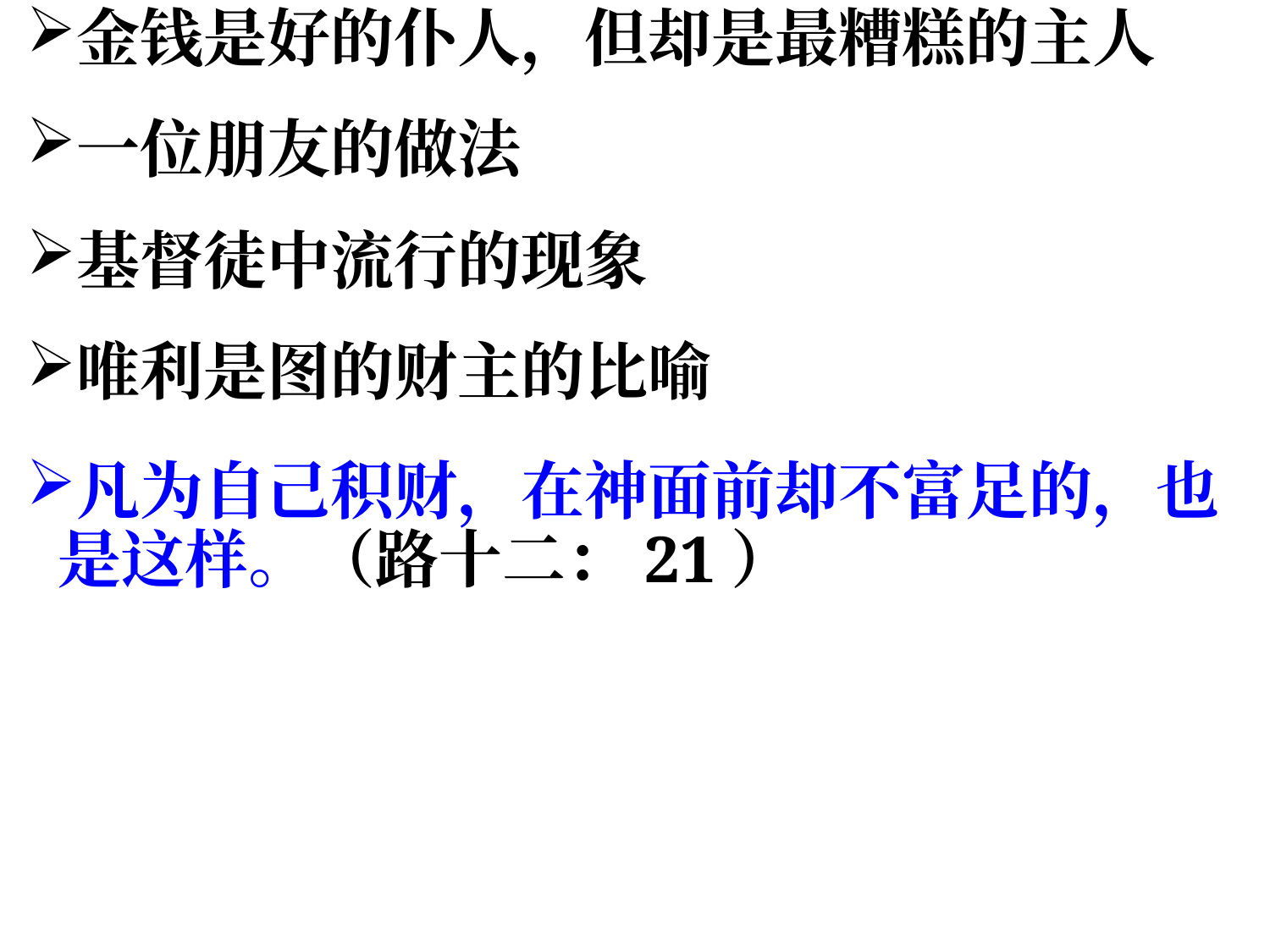

金钱是好的仆人，但却是最糟糕的主人

一位朋友的做法

基督徒中流行的现象

唯利是图的财主的比喻

凡为自己积财，在神面前却不富足的，也是这样。（路十二：21）